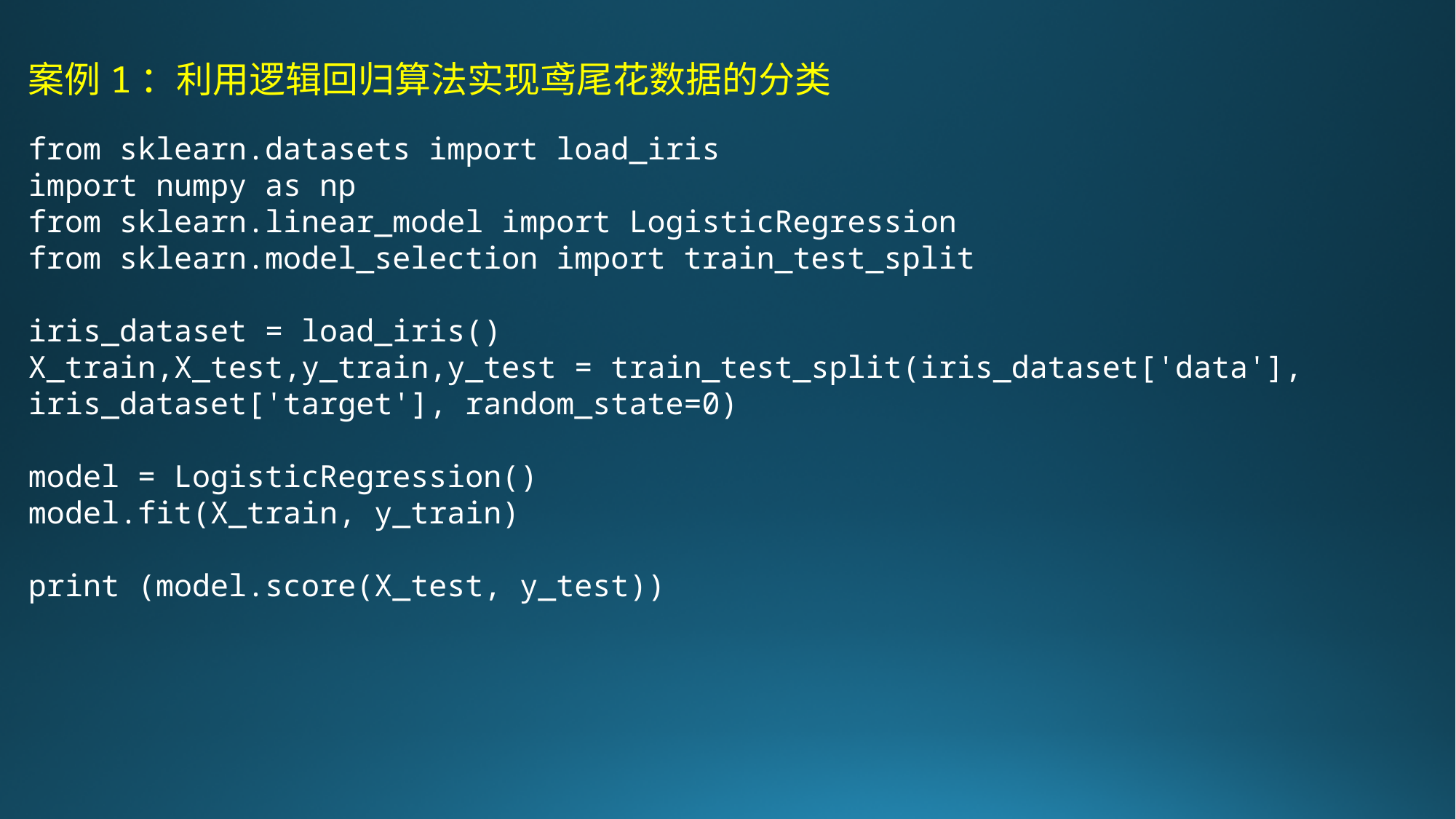

案例1：利用逻辑回归算法实现鸢尾花数据的分类
from sklearn.datasets import load_iris
import numpy as np
from sklearn.linear_model import LogisticRegression
from sklearn.model_selection import train_test_split

iris_dataset = load_iris()
X_train,X_test,y_train,y_test = train_test_split(iris_dataset['data'], iris_dataset['target'], random_state=0)

model = LogisticRegression()
model.fit(X_train, y_train)

print (model.score(X_test, y_test))